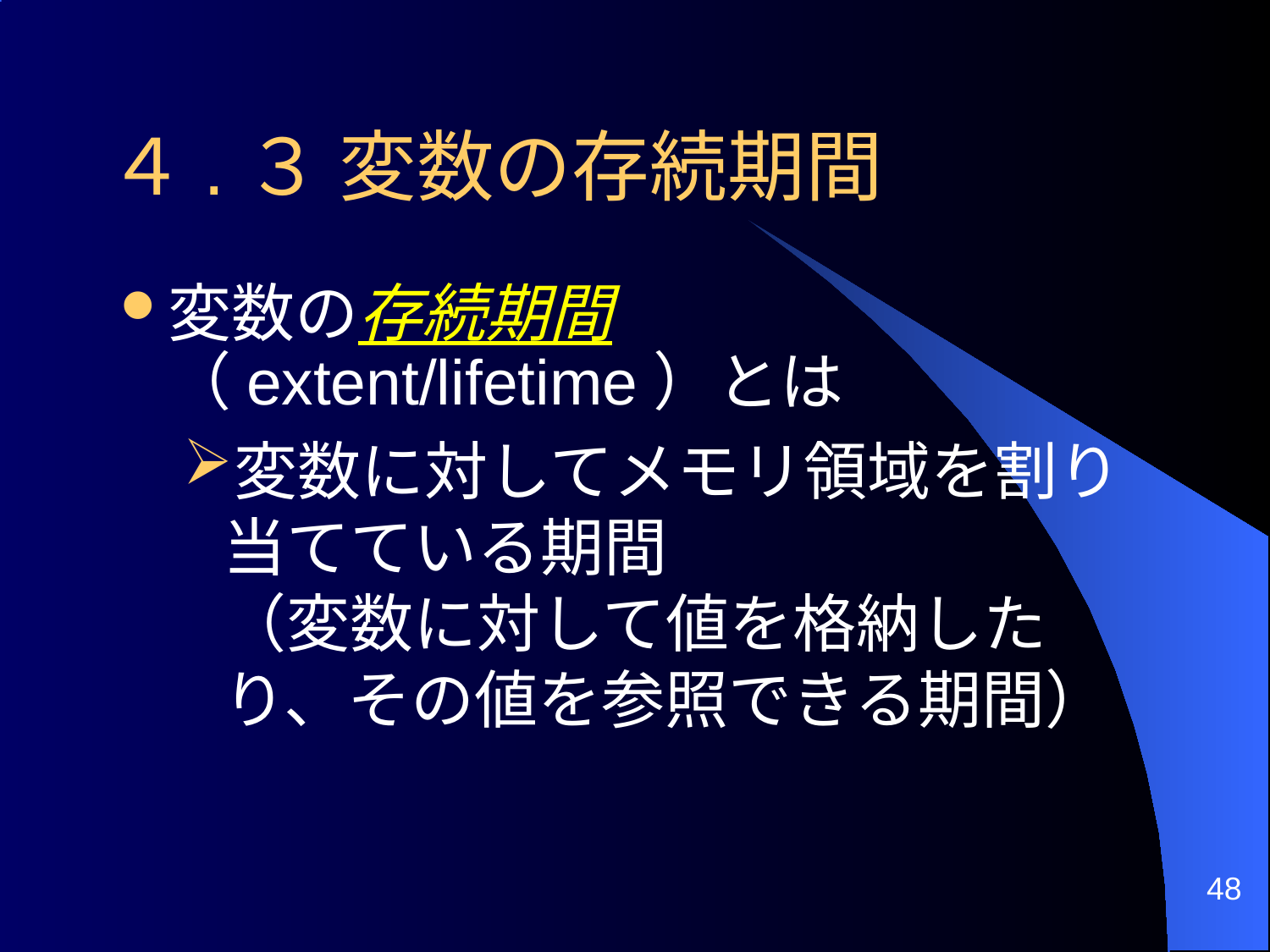

４.３ 変数の存続期間
変数の存続期間 （extent/lifetime）とは
変数に対してメモリ領域を割り当てている期間
（変数に対して値を格納したり、その値を参照できる期間）
48